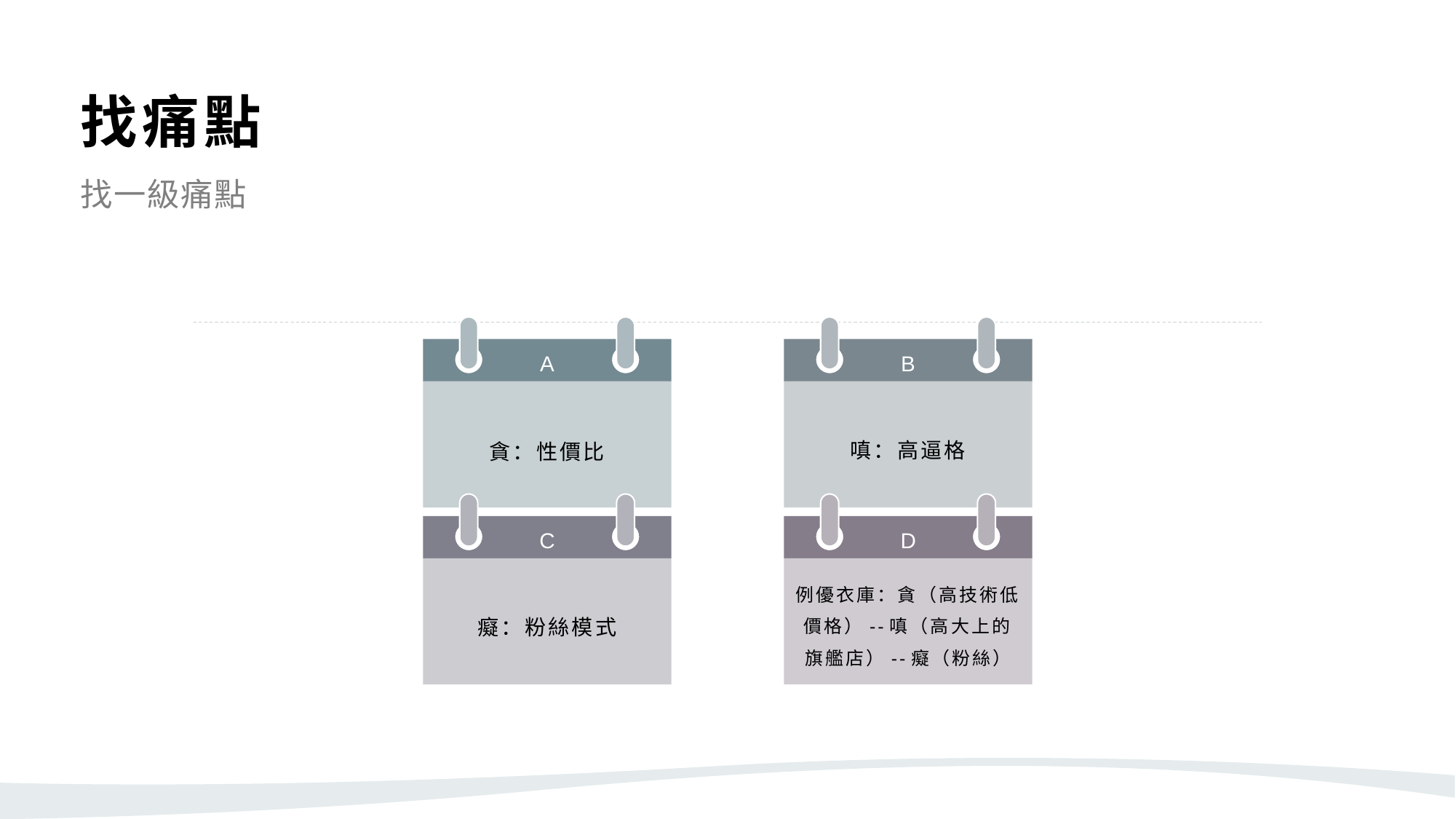

找痛點
找一級痛點

A
B

嗔：高逼格
貪：性價比

C
D

癡：粉絲模式
例優衣庫：貪（高技術低價格）--嗔（高大上的旗艦店）--癡（粉絲）